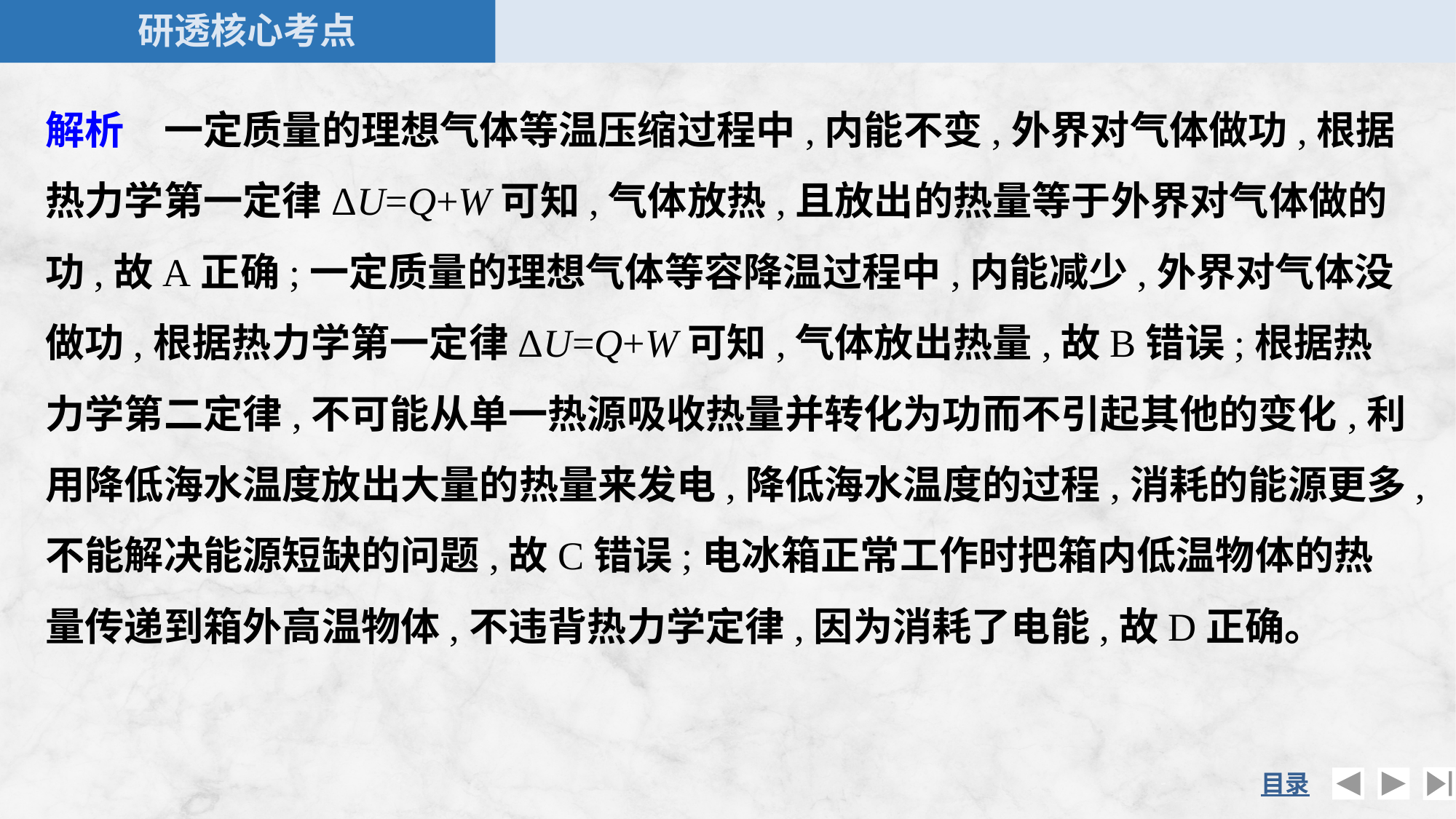

解析　一定质量的理想气体等温压缩过程中,内能不变,外界对气体做功,根据热力学第一定律ΔU=Q+W可知,气体放热,且放出的热量等于外界对气体做的功,故A正确;一定质量的理想气体等容降温过程中,内能减少,外界对气体没做功,根据热力学第一定律ΔU=Q+W可知,气体放出热量,故B错误;根据热力学第二定律,不可能从单一热源吸收热量并转化为功而不引起其他的变化,利用降低海水温度放出大量的热量来发电,降低海水温度的过程,消耗的能源更多,不能解决能源短缺的问题,故C错误;电冰箱正常工作时把箱内低温物体的热量传递到箱外高温物体,不违背热力学定律,因为消耗了电能,故D正确。